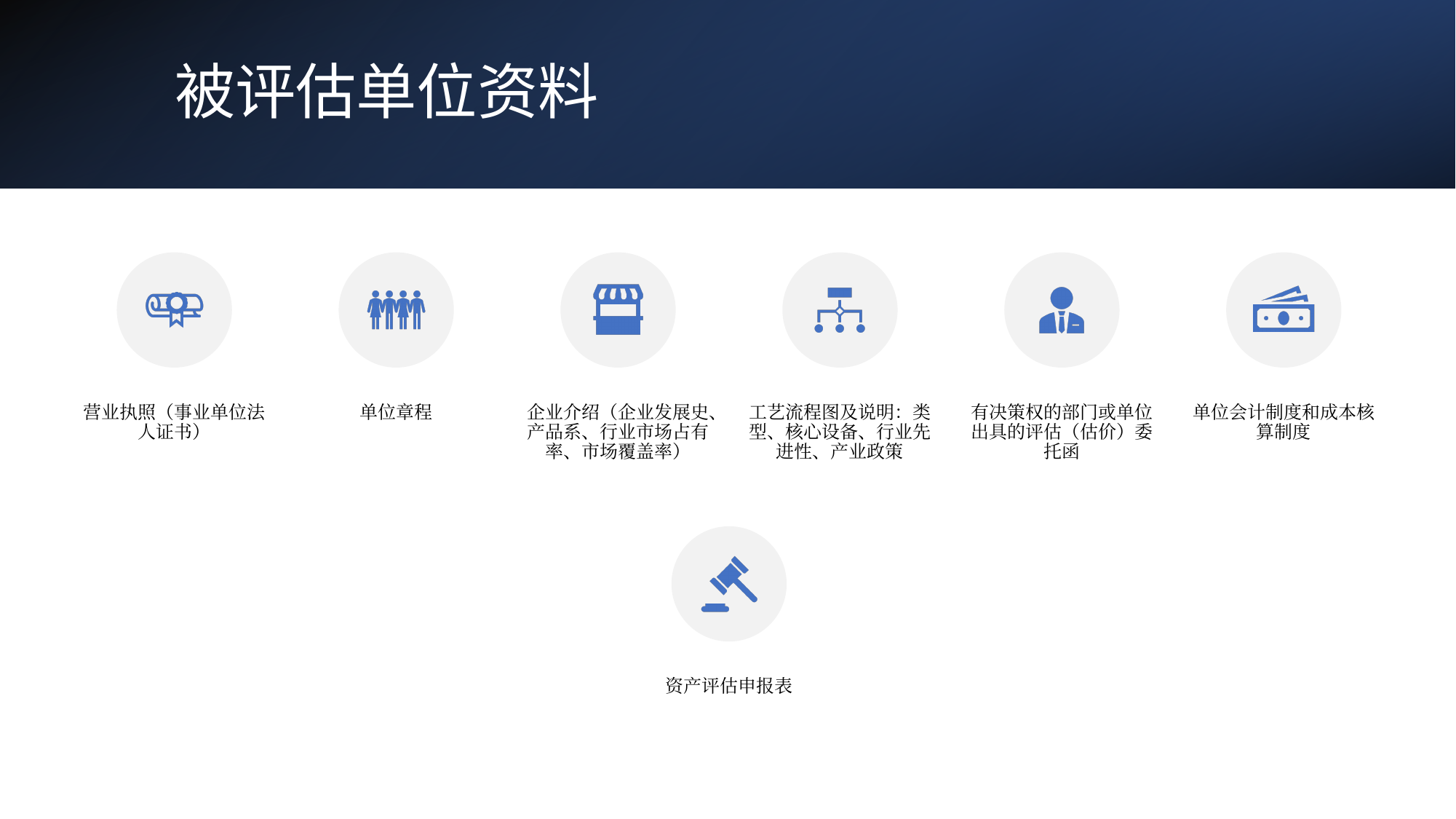

# 被评估单位资料
营业执照（事业单位法人证书）
单位章程
企业介绍（企业发展史、产品系、行业市场占有率、市场覆盖率）
工艺流程图及说明：类型、核心设备、行业先进性、产业政策
有决策权的部门或单位出具的评估（估价）委托函
单位会计制度和成本核算制度
资产评估申报表